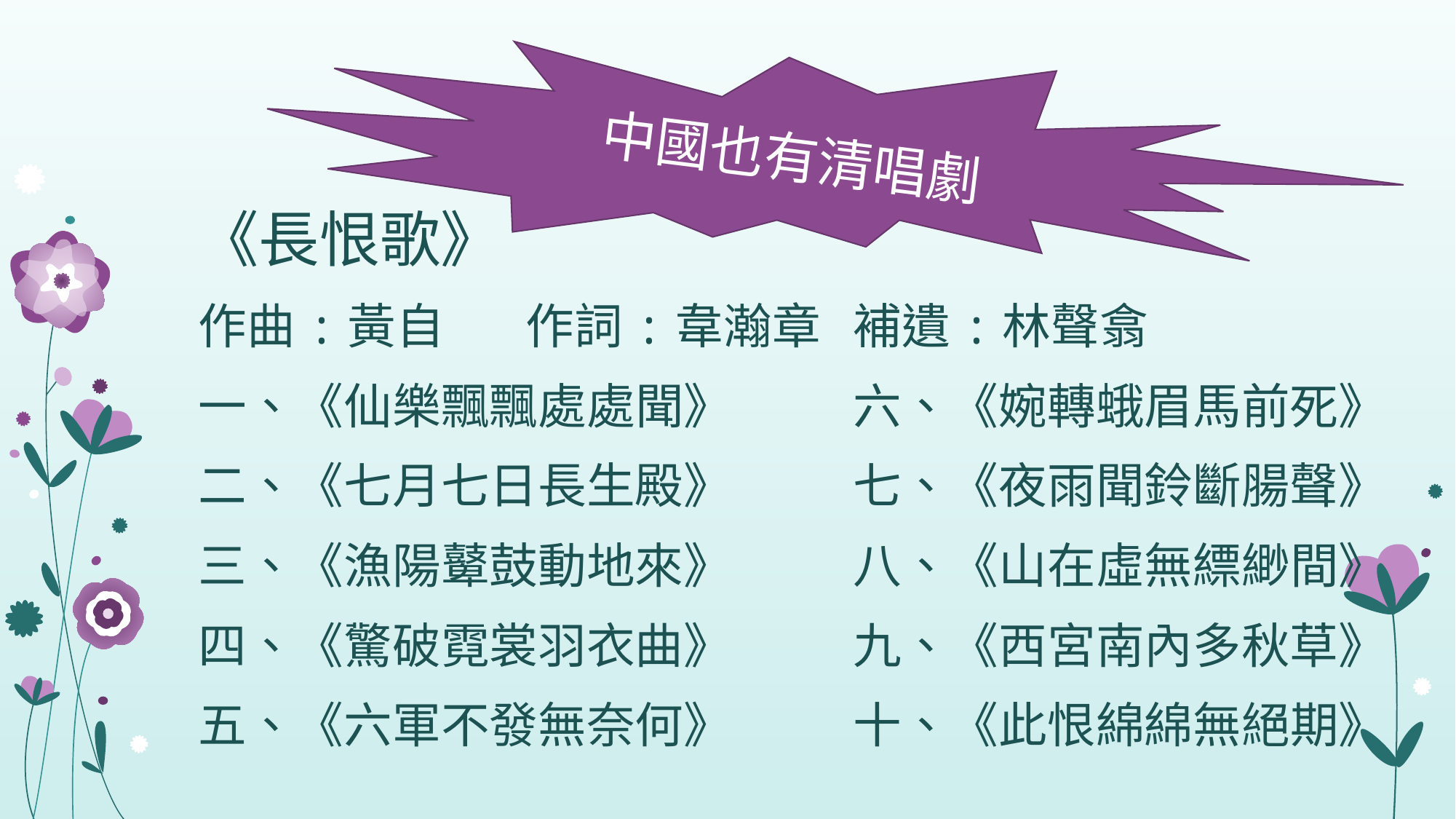

中國也有清唱劇
#
《長恨歌》
作曲:黃自	作詞:韋瀚章 	補遺:林聲翕
一、《仙樂飄飄處處聞》		六、《婉轉蛾眉馬前死》
二、《七月七日長生殿》		七、《夜雨聞鈴斷腸聲》
三、《漁陽鼙鼓動地來》		八、《山在虛無縹緲間》
四、《驚破霓裳羽衣曲》		九、《西宮南內多秋草》
五、《六軍不發無奈何》		十、《此恨綿綿無絕期》